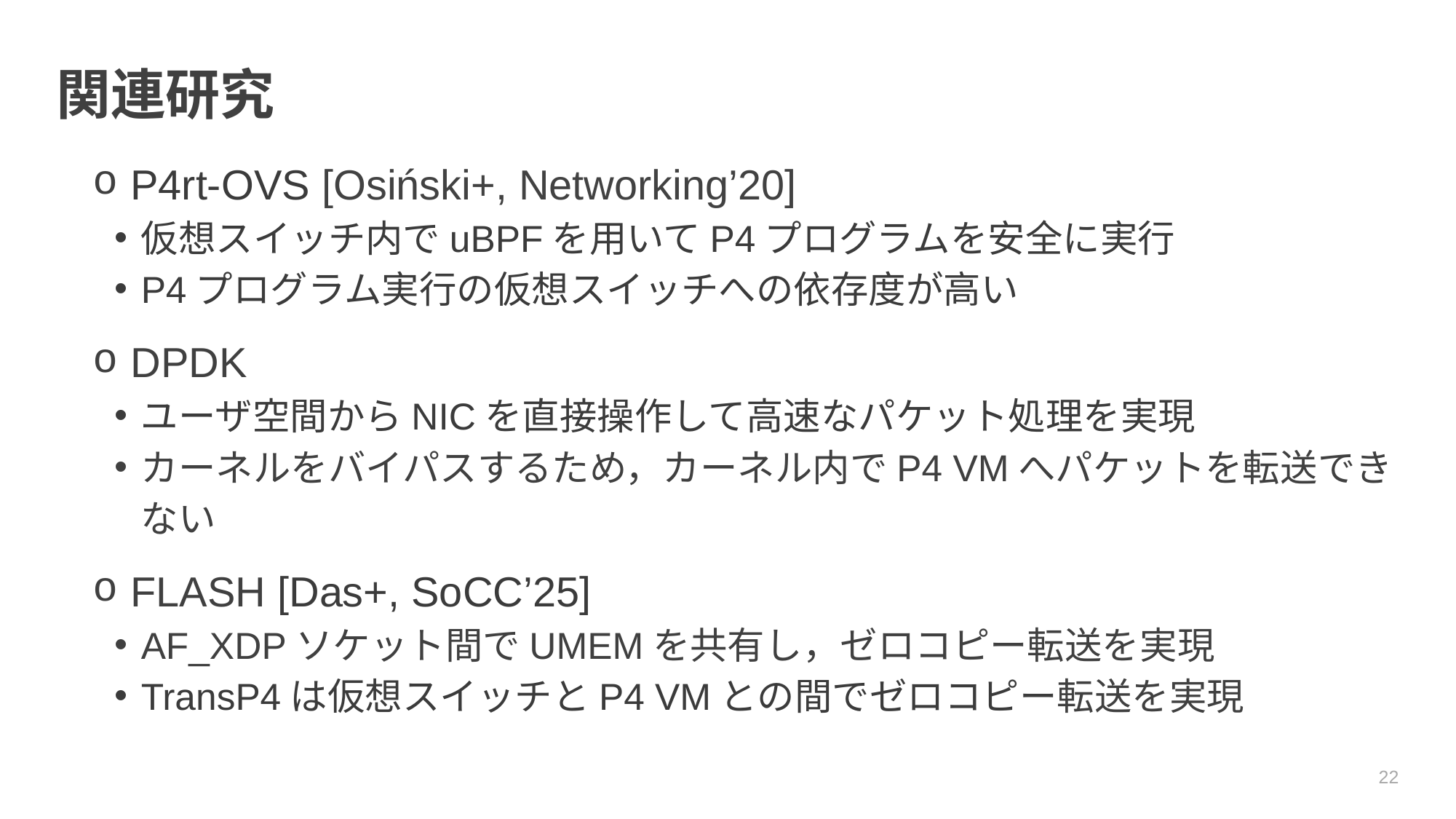

# 関連研究
P4rt-OVS [Osiński+, Networking’20]
仮想スイッチ内でuBPFを用いてP4プログラムを安全に実行
P4プログラム実行の仮想スイッチへの依存度が高い
DPDK
ユーザ空間からNICを直接操作して高速なパケット処理を実現
カーネルをバイパスするため，カーネル内でP4 VMへパケットを転送できない
FLASH [Das+, SoCC’25]
AF_XDPソケット間でUMEMを共有し，ゼロコピー転送を実現
TransP4は仮想スイッチとP4 VMとの間でゼロコピー転送を実現
22